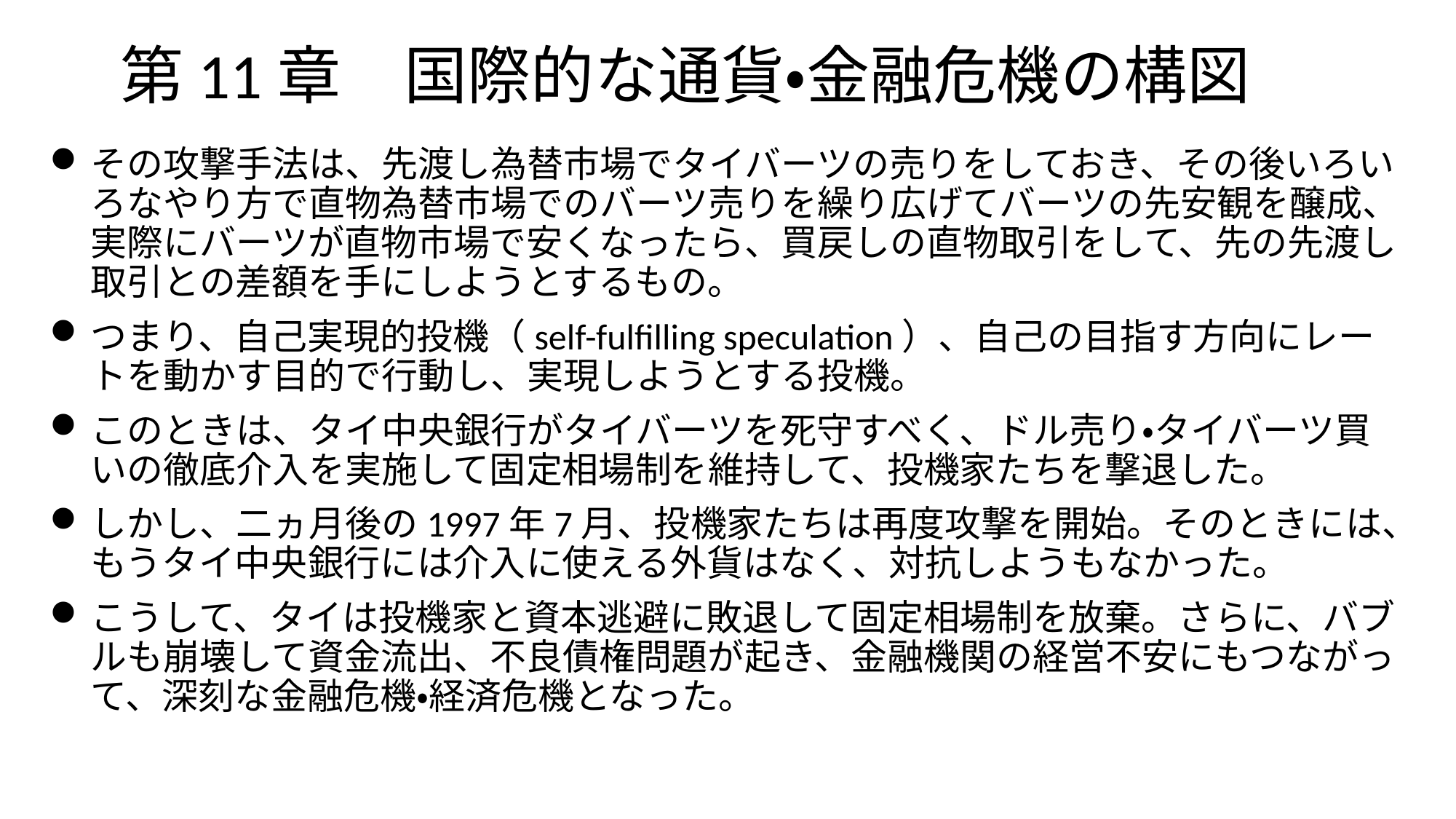

# 第11章　国際的な通貨・金融危機の構図
その攻撃手法は、先渡し為替市場でタイバーツの売りをしておき、その後いろいろなやり方で直物為替市場でのバーツ売りを繰り広げてバーツの先安観を醸成、実際にバーツが直物市場で安くなったら、買戻しの直物取引をして、先の先渡し取引との差額を手にしようとするもの。
つまり、自己実現的投機（self-fulfilling speculation）、自己の目指す方向にレートを動かす目的で行動し、実現しようとする投機。
このときは、タイ中央銀行がタイバーツを死守すべく、ドル売り・タイバーツ買いの徹底介入を実施して固定相場制を維持して、投機家たちを撃退した。
しかし、二ヵ月後の1997年7月、投機家たちは再度攻撃を開始。そのときには、もうタイ中央銀行には介入に使える外貨はなく、対抗しようもなかった。
こうして、タイは投機家と資本逃避に敗退して固定相場制を放棄。さらに、バブルも崩壊して資金流出、不良債権問題が起き、金融機関の経営不安にもつながって、深刻な金融危機・経済危機となった。